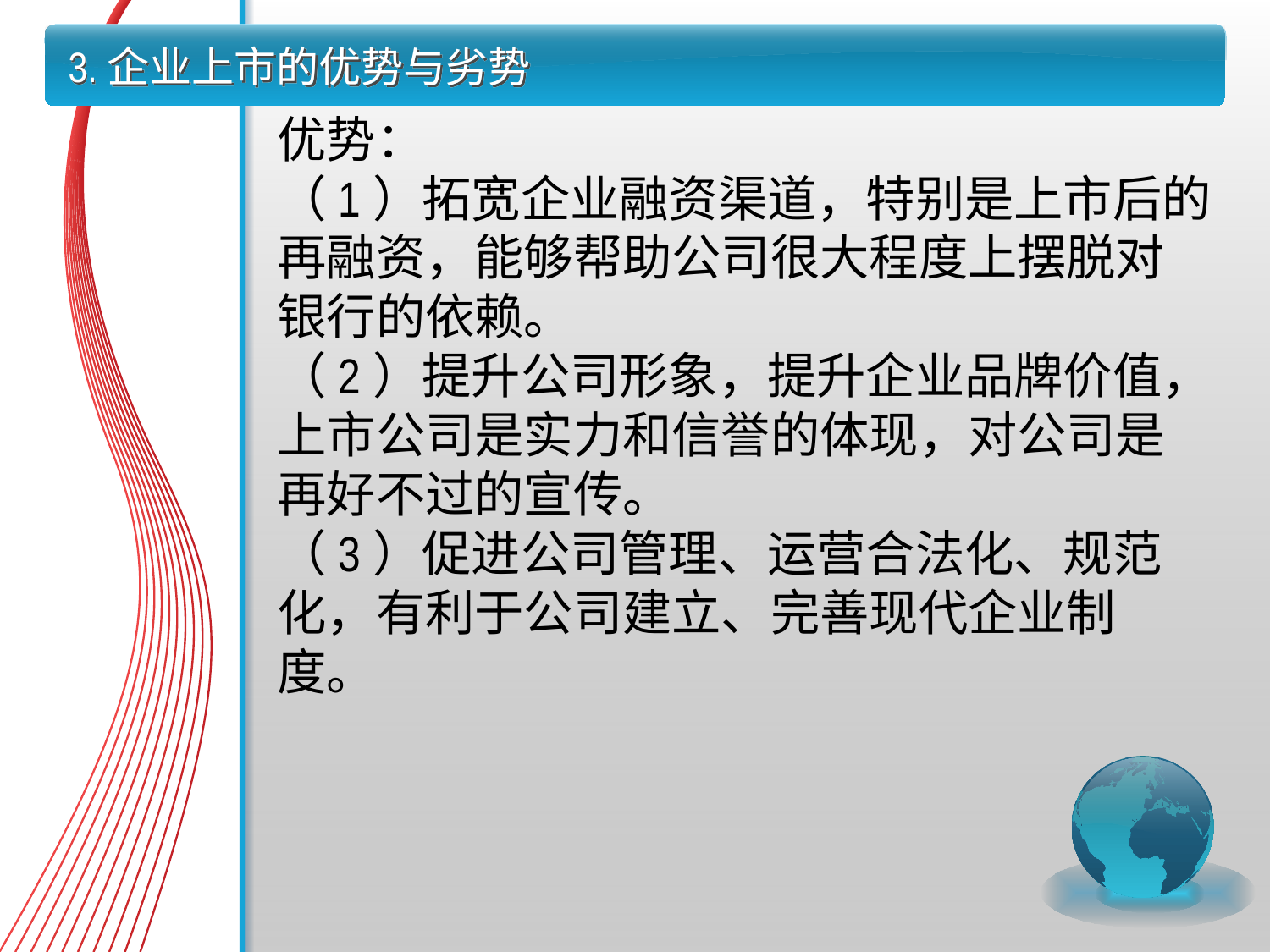

# 3.企业上市的优势与劣势
优势：
（1）拓宽企业融资渠道，特别是上市后的再融资，能够帮助公司很大程度上摆脱对银行的依赖。
（2）提升公司形象，提升企业品牌价值，上市公司是实力和信誉的体现，对公司是再好不过的宣传。
（3）促进公司管理、运营合法化、规范化，有利于公司建立、完善现代企业制度。